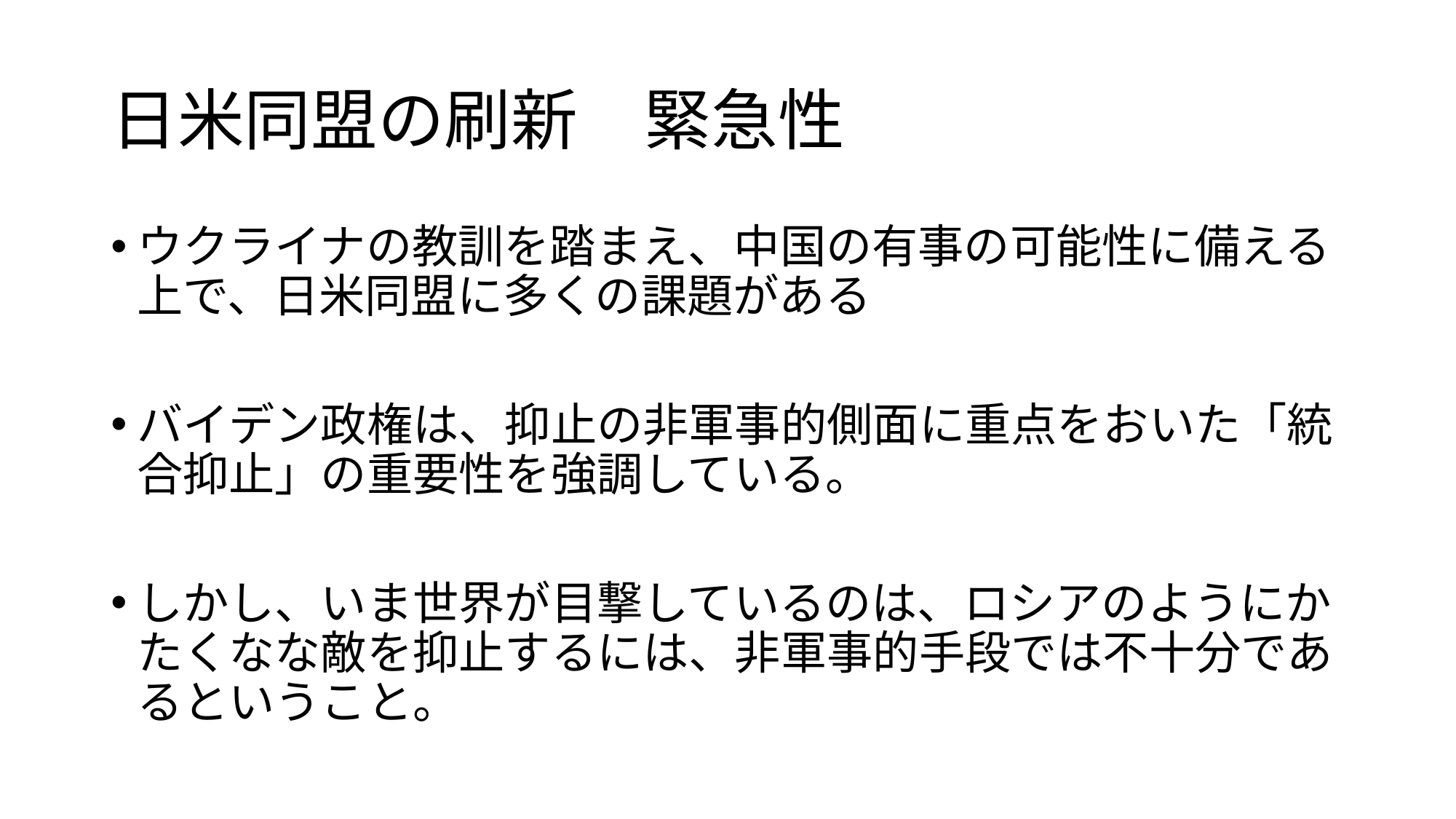

# 日米同盟の刷新　緊急性
ウクライナの教訓を踏まえ、中国の有事の可能性に備える上で、日米同盟に多くの課題がある

バイデン政権は、抑止の非軍事的側面に重点をおいた「統合抑止」の重要性を強調している。

しかし、いま世界が目撃しているのは、ロシアのようにかたくなな敵を抑止するには、非軍事的手段では不十分であるということ。